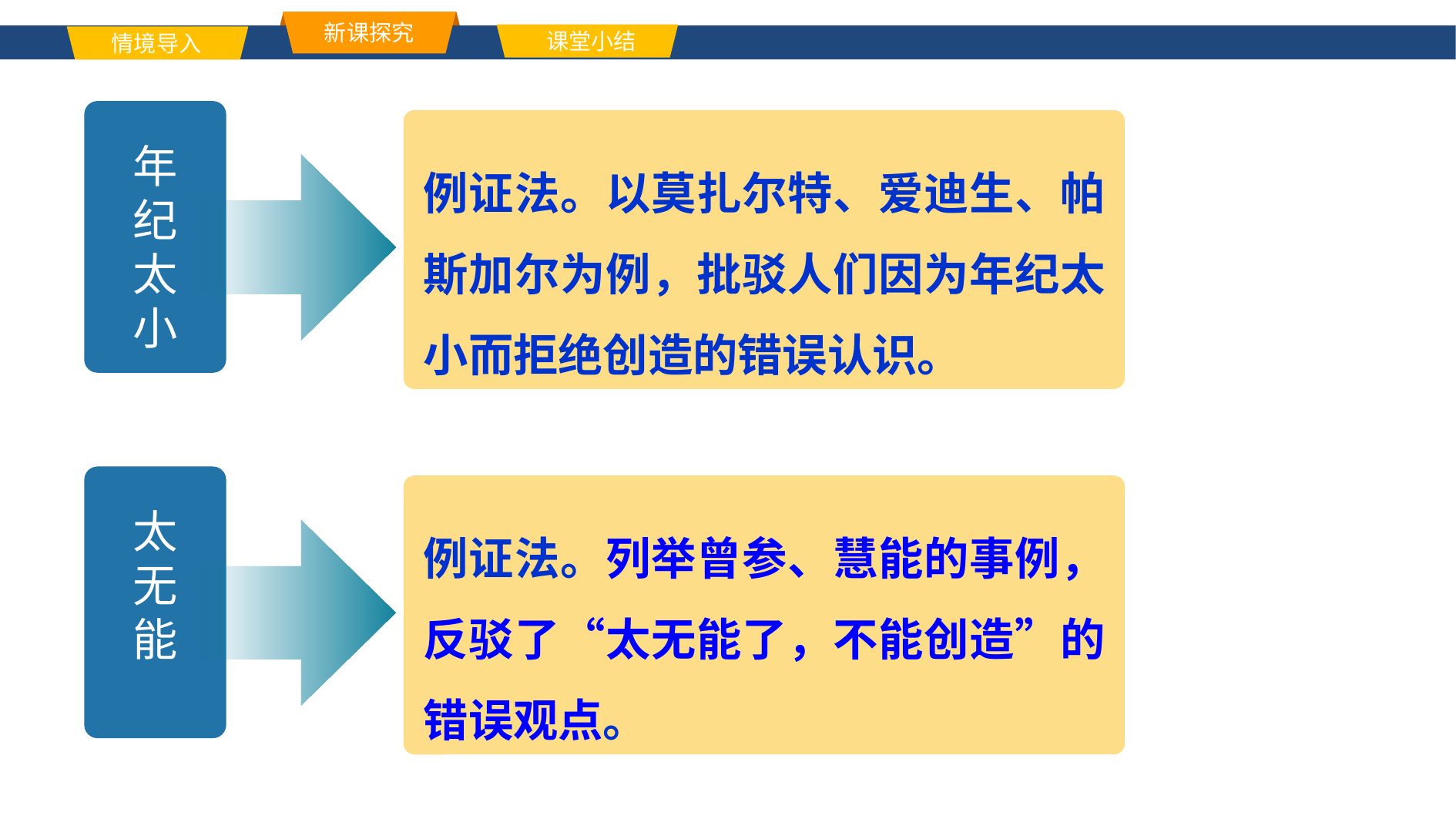

新课探究
课堂小结

情境导入

单击此处添加标题文本内容

年
纪
太
小

例证法。以莫扎尔特、爱迪生、帕斯加尔为例，批驳人们因为年纪太小而拒绝创造的错误认识。

太
无
能

例证法。列举曾参、慧能的事例，反驳了“太无能了，不能创造”的错误观点。